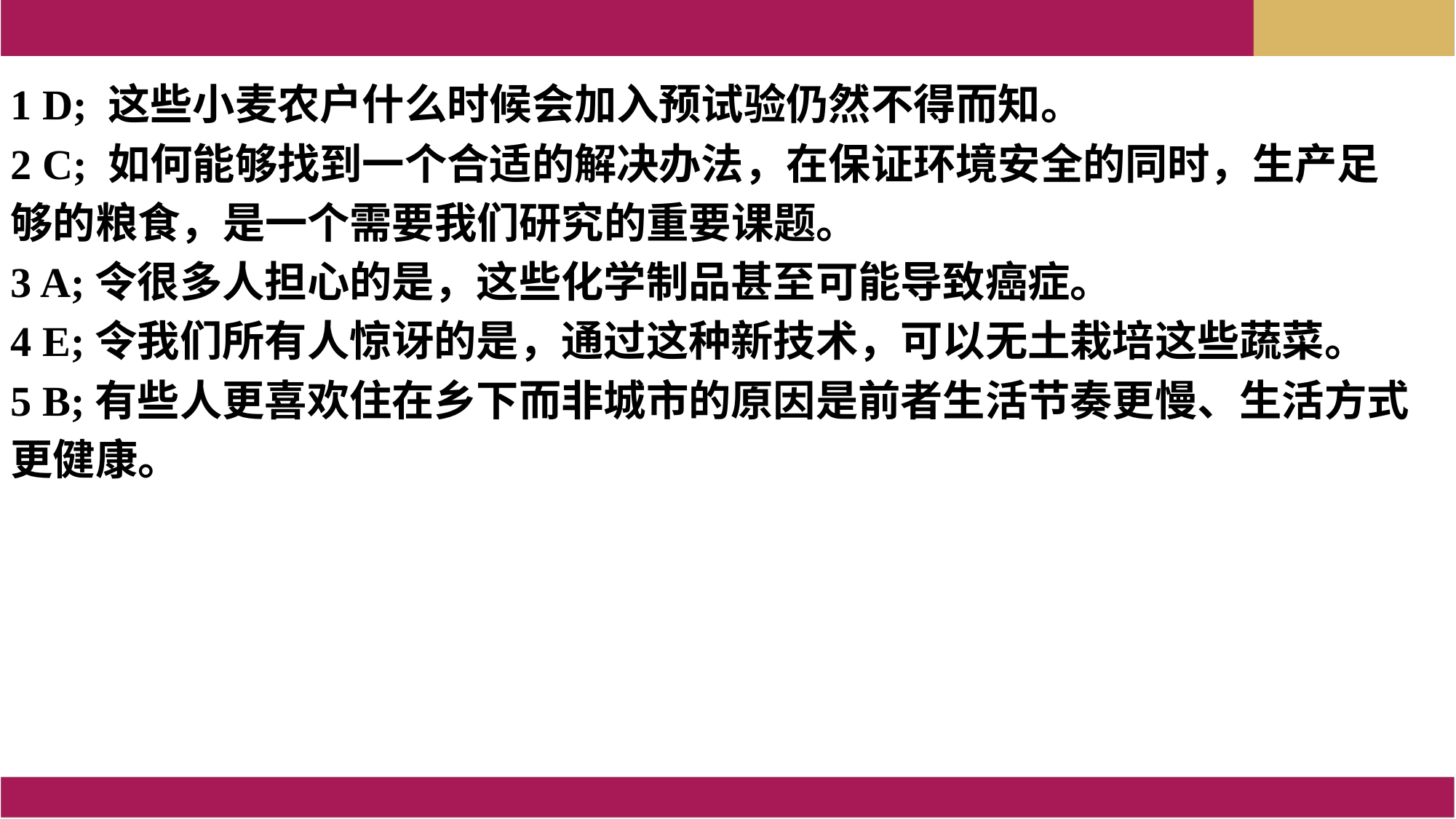

1 D; 这些小麦农户什么时候会加入预试验仍然不得而知。
2 C; 如何能够找到一个合适的解决办法，在保证环境安全的同时，生产足够的粮食，是一个需要我们研究的重要课题。
3 A;令很多人担心的是，这些化学制品甚至可能导致癌症。
4 E;令我们所有人惊讶的是，通过这种新技术，可以无土栽培这些蔬菜。
5 B;有些人更喜欢住在乡下而非城市的原因是前者生活节奏更慢、生活方式更健康。